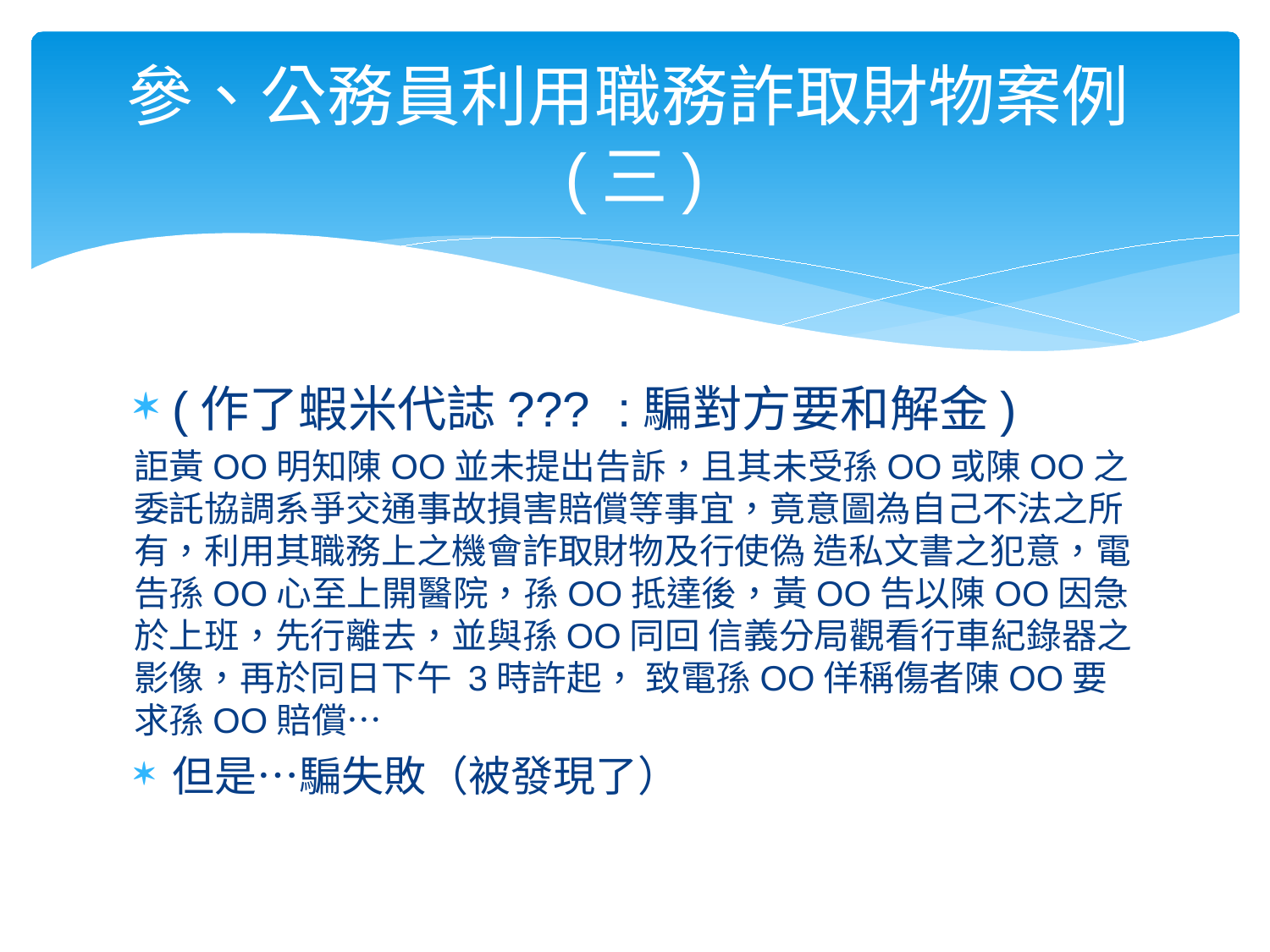

# 參、公務員利用職務詐取財物案例(三)
(作了蝦米代誌???  :騙對方要和解金)
詎黃OO明知陳OO並未提出告訴，且其未受孫OO或陳OO之委託協調系爭交通事故損害賠償等事宜，竟意圖為自己不法之所有，利用其職務上之機會詐取財物及行使偽 造私文書之犯意，電告孫OO心至上開醫院，孫OO抵達後，黃OO告以陳OO因急於上班，先行離去，並與孫OO同回 信義分局觀看行車紀錄器之影像，再於同日下午 3時許起， 致電孫OO佯稱傷者陳OO要求孫OO賠償…
但是…騙失敗（被發現了）